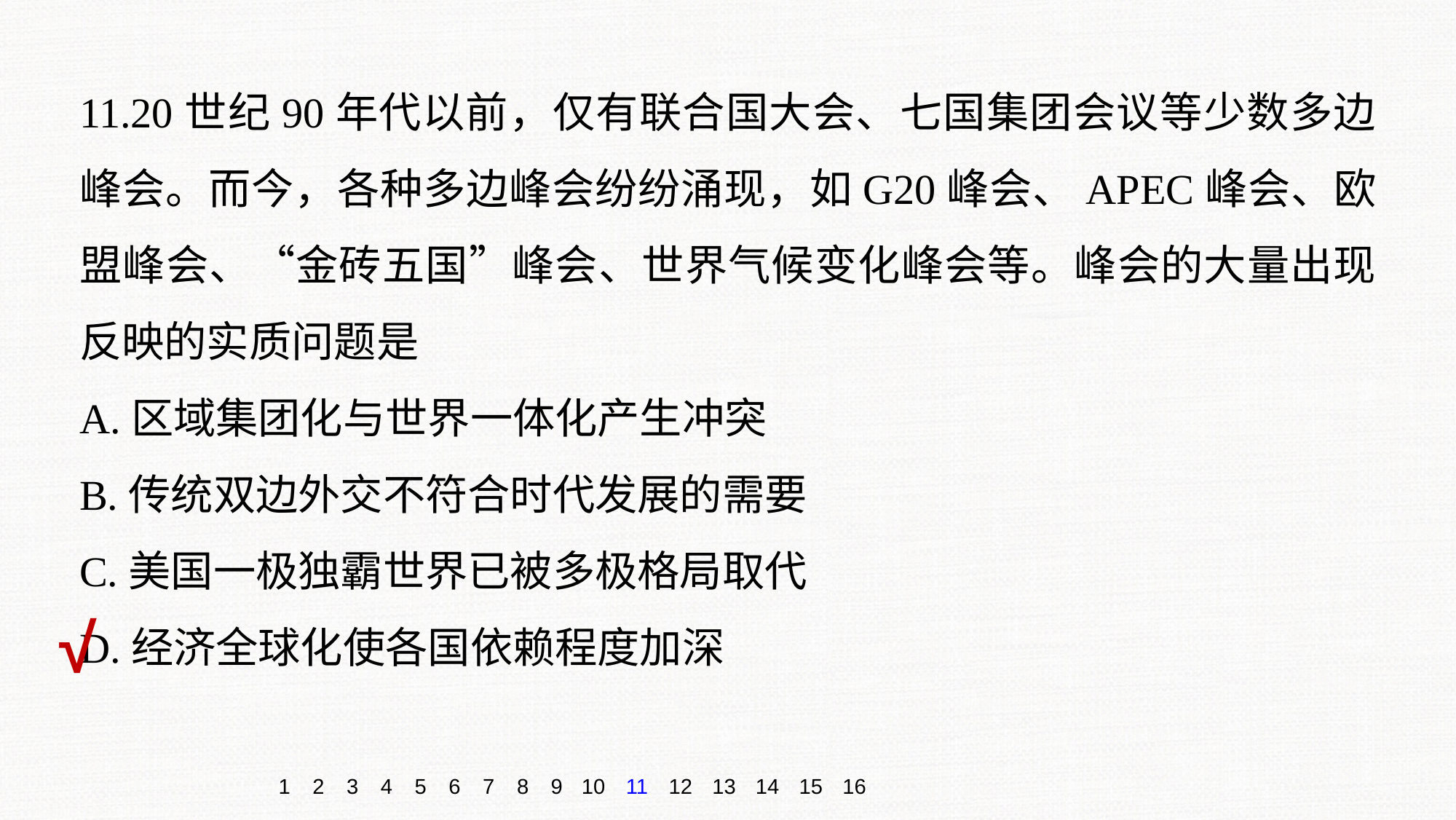

11.20世纪90年代以前，仅有联合国大会、七国集团会议等少数多边峰会。而今，各种多边峰会纷纷涌现，如G20峰会、APEC峰会、欧盟峰会、“金砖五国”峰会、世界气候变化峰会等。峰会的大量出现反映的实质问题是
A.区域集团化与世界一体化产生冲突
B.传统双边外交不符合时代发展的需要
C.美国一极独霸世界已被多极格局取代
D.经济全球化使各国依赖程度加深
√
1
2
3
4
5
6
7
8
9
10
11
12
13
14
15
16